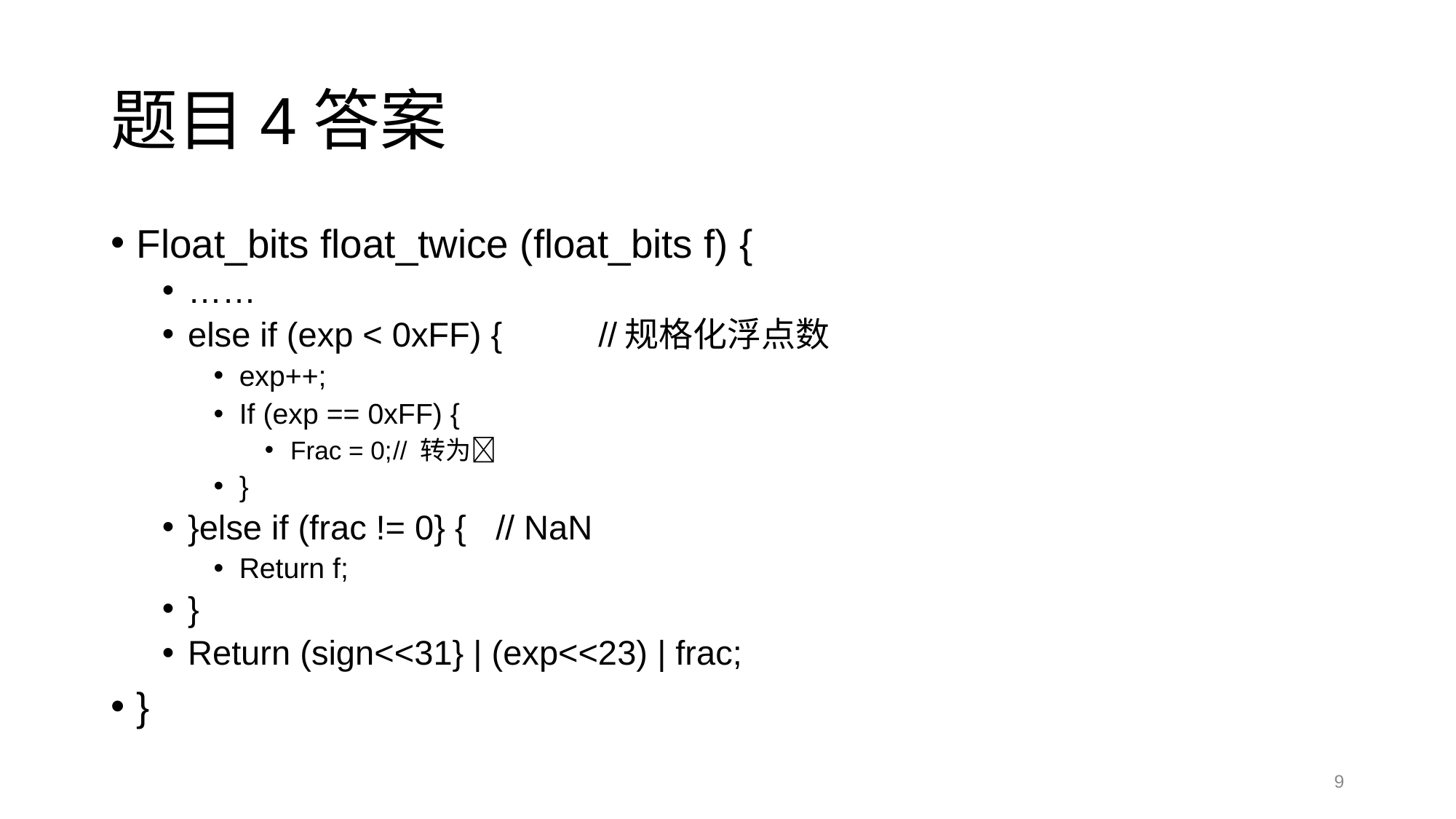

# 题目4答案
Float_bits float_twice (float_bits f) {
……
else if (exp < 0xFF) {	//规格化浮点数
exp++;
If (exp == 0xFF) {
Frac = 0;	// 转为∞
}
}else if (frac != 0} {		// NaN
Return f;
}
Return (sign<<31} | (exp<<23) | frac;
}
9